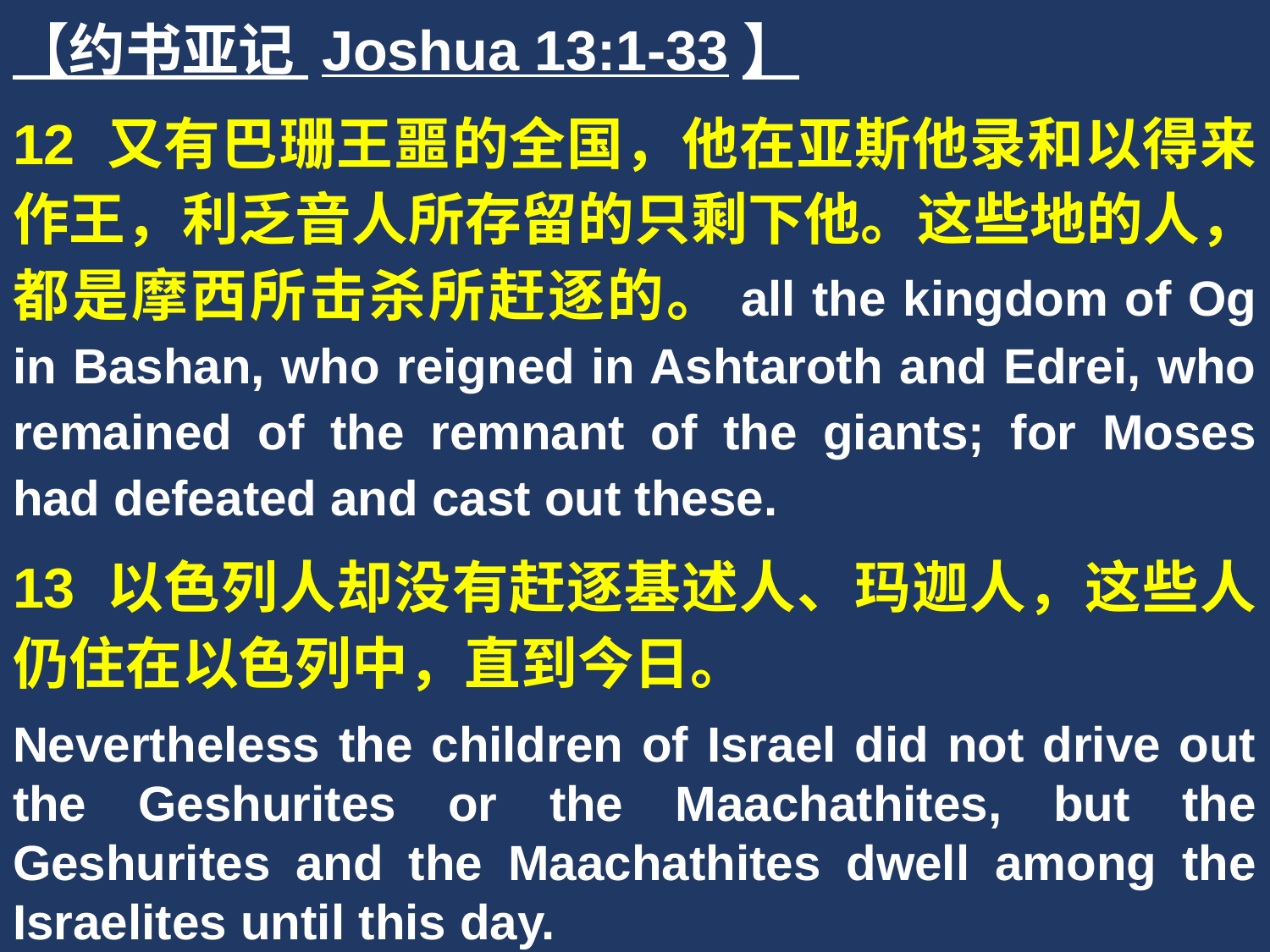

【约书亚记 Joshua 13:1-33】
12 又有巴珊王噩的全国，他在亚斯他录和以得来作王，利乏音人所存留的只剩下他。这些地的人，都是摩西所击杀所赶逐的。all the kingdom of Og in Bashan, who reigned in Ashtaroth and Edrei, who remained of the remnant of the giants; for Moses had defeated and cast out these.
13 以色列人却没有赶逐基述人、玛迦人，这些人仍住在以色列中，直到今日。
Nevertheless the children of Israel did not drive out the Geshurites or the Maachathites, but the Geshurites and the Maachathites dwell among the Israelites until this day.